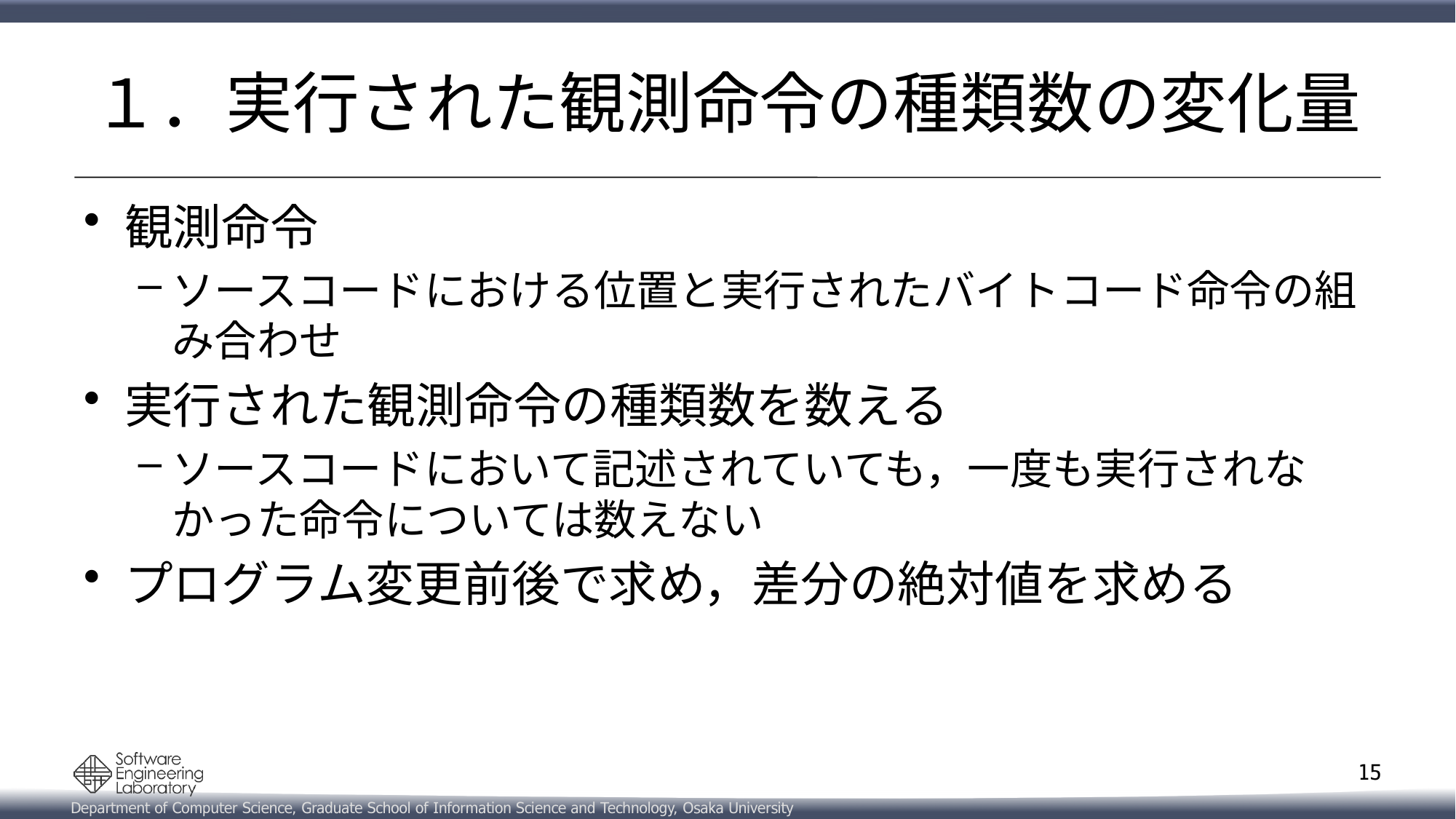

# １．実行された観測命令の種類数の変化量
観測命令
ソースコードにおける位置と実行されたバイトコード命令の組み合わせ
実行された観測命令の種類数を数える
ソースコードにおいて記述されていても，一度も実行されなかった命令については数えない
プログラム変更前後で求め，差分の絶対値を求める

15